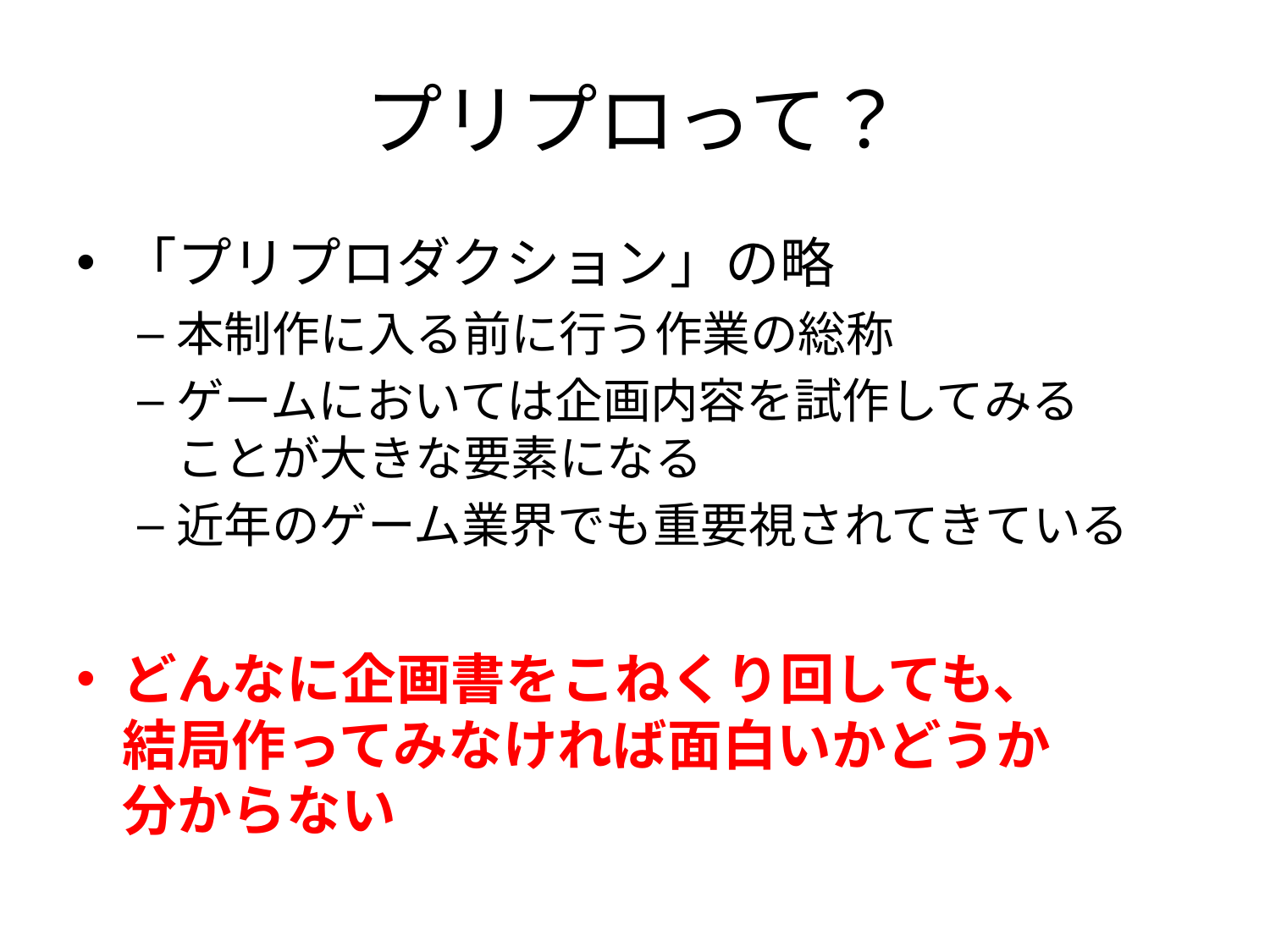

# プリプロって？
「プリプロダクション」の略
本制作に入る前に行う作業の総称
ゲームにおいては企画内容を試作してみる
ことが大きな要素になる
近年のゲーム業界でも重要視されてきている

どんなに企画書をこねくり回しても、
結局作ってみなければ面白いかどうか
分からない